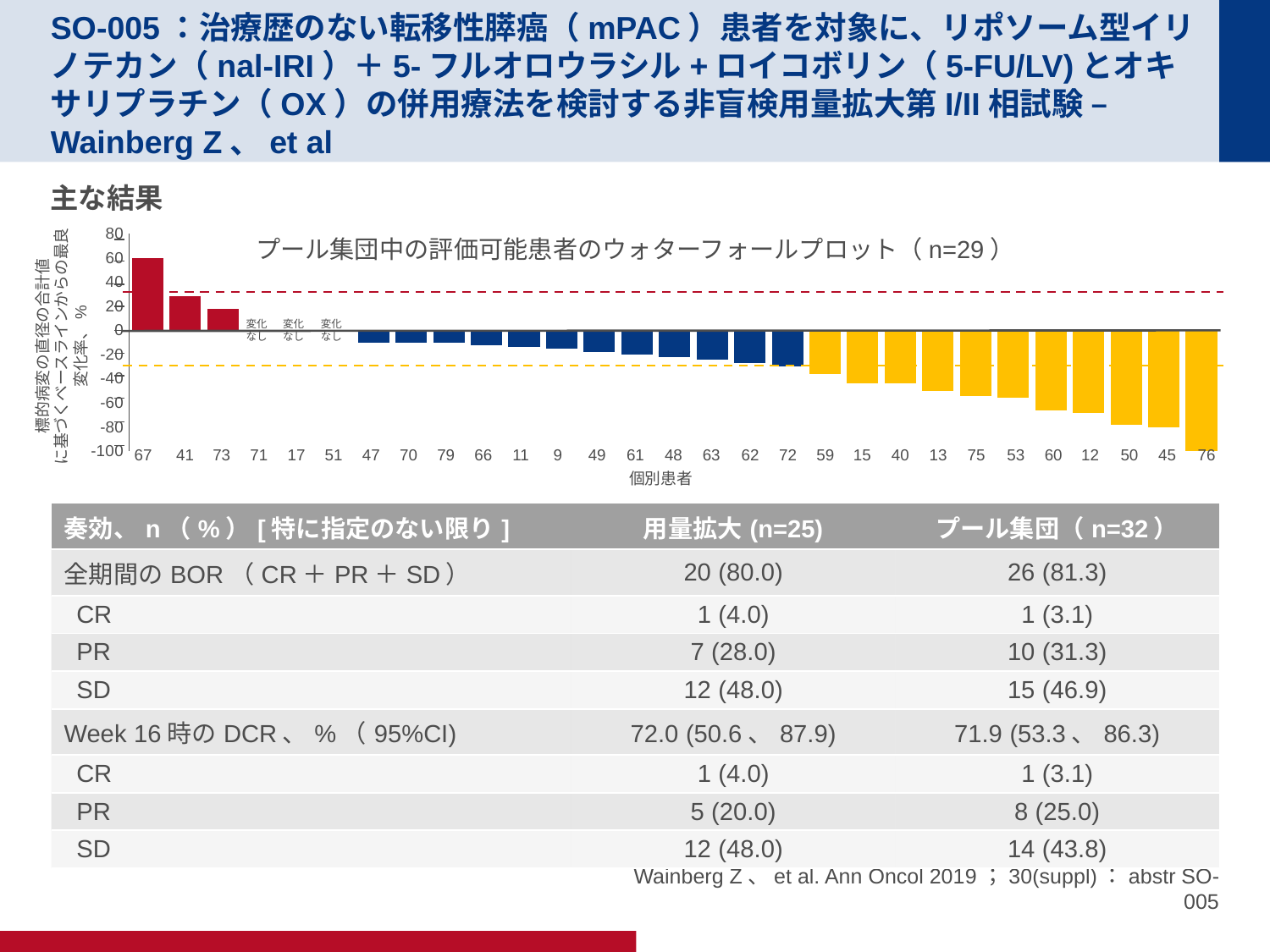

# SO-005：治療歴のない転移性膵癌（mPAC）患者を対象に、リポソーム型イリノテカン（nal-IRI）＋5-フルオロウラシル+ロイコボリン（5-FU/LV)とオキサリプラチン（OX）の併用療法を検討する非盲検用量拡大第I/II相試験 – Wainberg Z、et al
主な結果

### Chart

| Category | Series 1 |
|---|---|
| Category 1 | 60.0 |
プール集団中の評価可能患者のウォターフォールプロット（n=29）
標的病変の直径の合計値
に基づくベースラインからの最良変化率、%
変化
なし
変化
なし
変化
なし
67
41
73
71
17
51
47
70
79
66
11
9
49
61
48
63
62
72
59
15
40
13
75
53
60
12
50
45
76
個別患者
| 奏効、n（%）[特に指定のない限り] | 用量拡大(n=25) | プール集団（n=32） |
| --- | --- | --- |
| 全期間のBOR（CR＋PR＋SD） | 20 (80.0) | 26 (81.3) |
| CR | 1 (4.0) | 1 (3.1) |
| PR | 7 (28.0) | 10 (31.3) |
| SD | 12 (48.0) | 15 (46.9) |
| Week 16時のDCR、%（95%CI) | 72.0 (50.6、87.9) | 71.9 (53.3、86.3) |
| CR | 1 (4.0) | 1 (3.1) |
| PR | 5 (20.0) | 8 (25.0) |
| SD | 12 (48.0) | 14 (43.8) |
Wainberg Z、et al. Ann Oncol 2019；30(suppl)：abstr SO-005